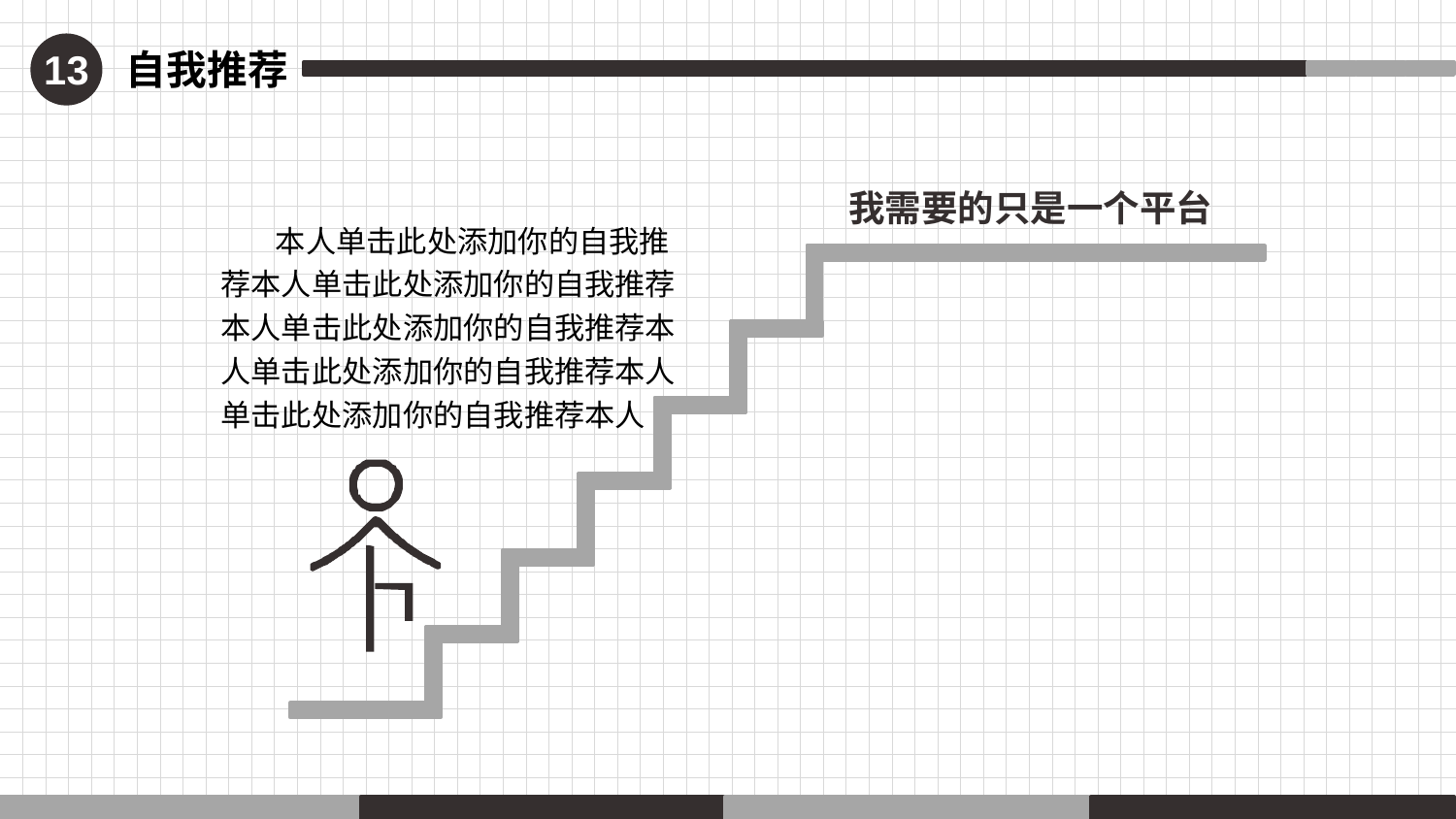

13
自我推荐

我需要的只是一个平台
本人单击此处添加你的自我推荐本人单击此处添加你的自我推荐本人单击此处添加你的自我推荐本人单击此处添加你的自我推荐本人单击此处添加你的自我推荐本人